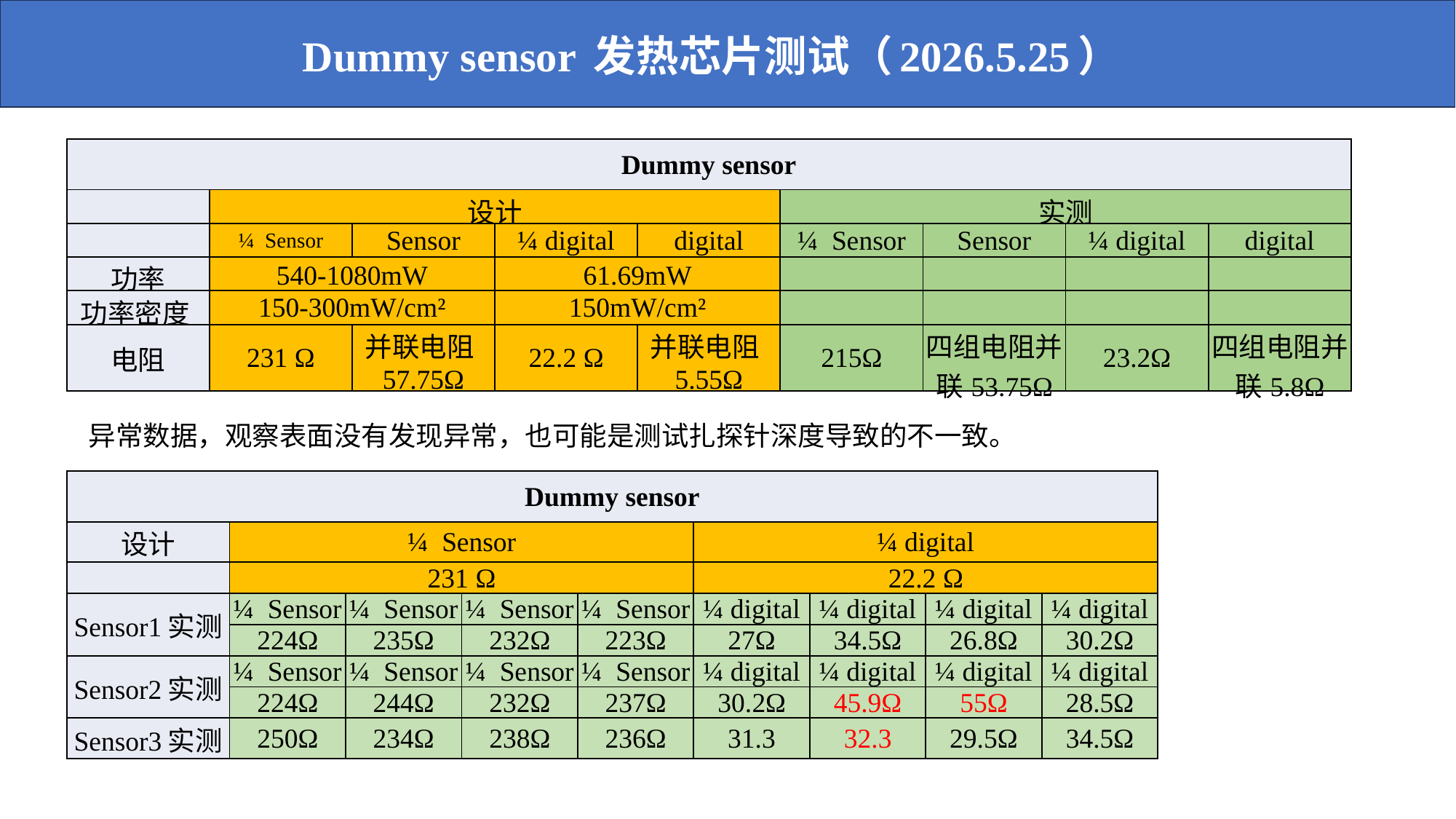

Dummy sensor 发热芯片测试（2026.5.25）
| Dummy sensor |  |  |  |  |  |  |  |  |
| --- | --- | --- | --- | --- | --- | --- | --- | --- |
|  | 设计 |  |  |  | 实测 |  |  |  |
|  | ¼ Sensor | Sensor | ¼ digital | digital | ¼ Sensor | Sensor | ¼ digital | digital |
| 功率 | 540-1080mW |  | 61.69mW |  |  |  |  |  |
| 功率密度 | 150-300mW/cm² |  | 150mW/cm² |  |  |  |  |  |
| 电阻 | 231 Ω | 并联电阻57.75Ω | 22.2 Ω | 并联电阻5.55Ω | 215Ω | 四组电阻并联53.75Ω | 23.2Ω | 四组电阻并联5.8Ω |
异常数据，观察表面没有发现异常，也可能是测试扎探针深度导致的不一致。
| Dummy sensor |  |  |  |  |  |  |  |  |
| --- | --- | --- | --- | --- | --- | --- | --- | --- |
| 设计 | ¼ Sensor |  |  |  | ¼ digital |  |  |  |
|  | 231 Ω |  |  |  | 22.2 Ω |  |  |  |
| Sensor1实测 | ¼ Sensor | ¼ Sensor | ¼ Sensor | ¼ Sensor | ¼ digital | ¼ digital | ¼ digital | ¼ digital |
|  | 224Ω | 235Ω | 232Ω | 223Ω | 27Ω | 34.5Ω | 26.8Ω | 30.2Ω |
| Sensor2实测 | ¼ Sensor | ¼ Sensor | ¼ Sensor | ¼ Sensor | ¼ digital | ¼ digital | ¼ digital | ¼ digital |
|  | 224Ω | 244Ω | 232Ω | 237Ω | 30.2Ω | 45.9Ω | 55Ω | 28.5Ω |
| Sensor3实测 | 250Ω | 234Ω | 238Ω | 236Ω | 31.3 | 32.3 | 29.5Ω | 34.5Ω |